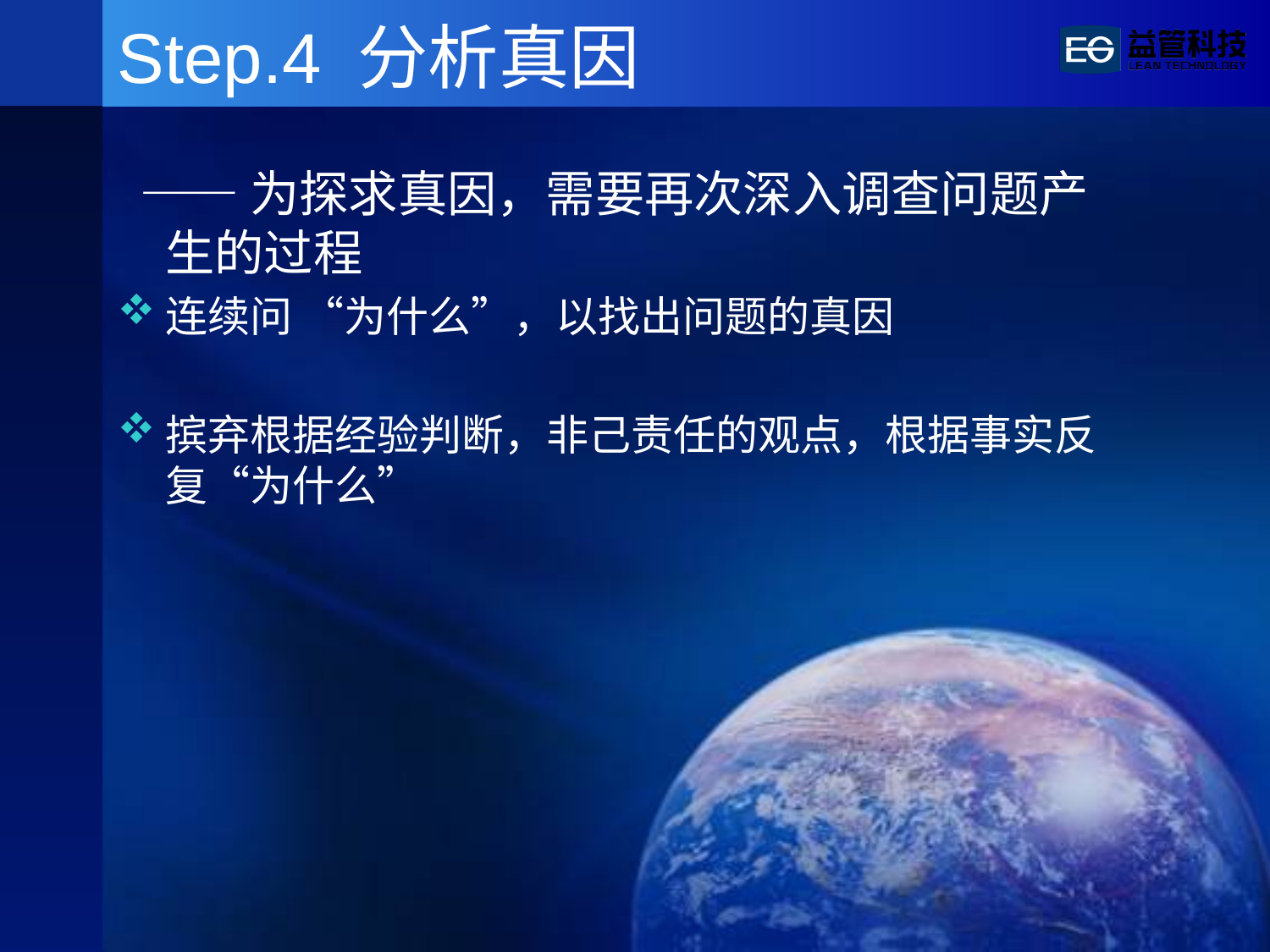

# Step.4 分析真因
  ——为探求真因，需要再次深入调查问题产生的过程
连续问 “为什么”，以找出问题的真因

摈弃根据经验判断，非己责任的观点，根据事实反复“为什么”